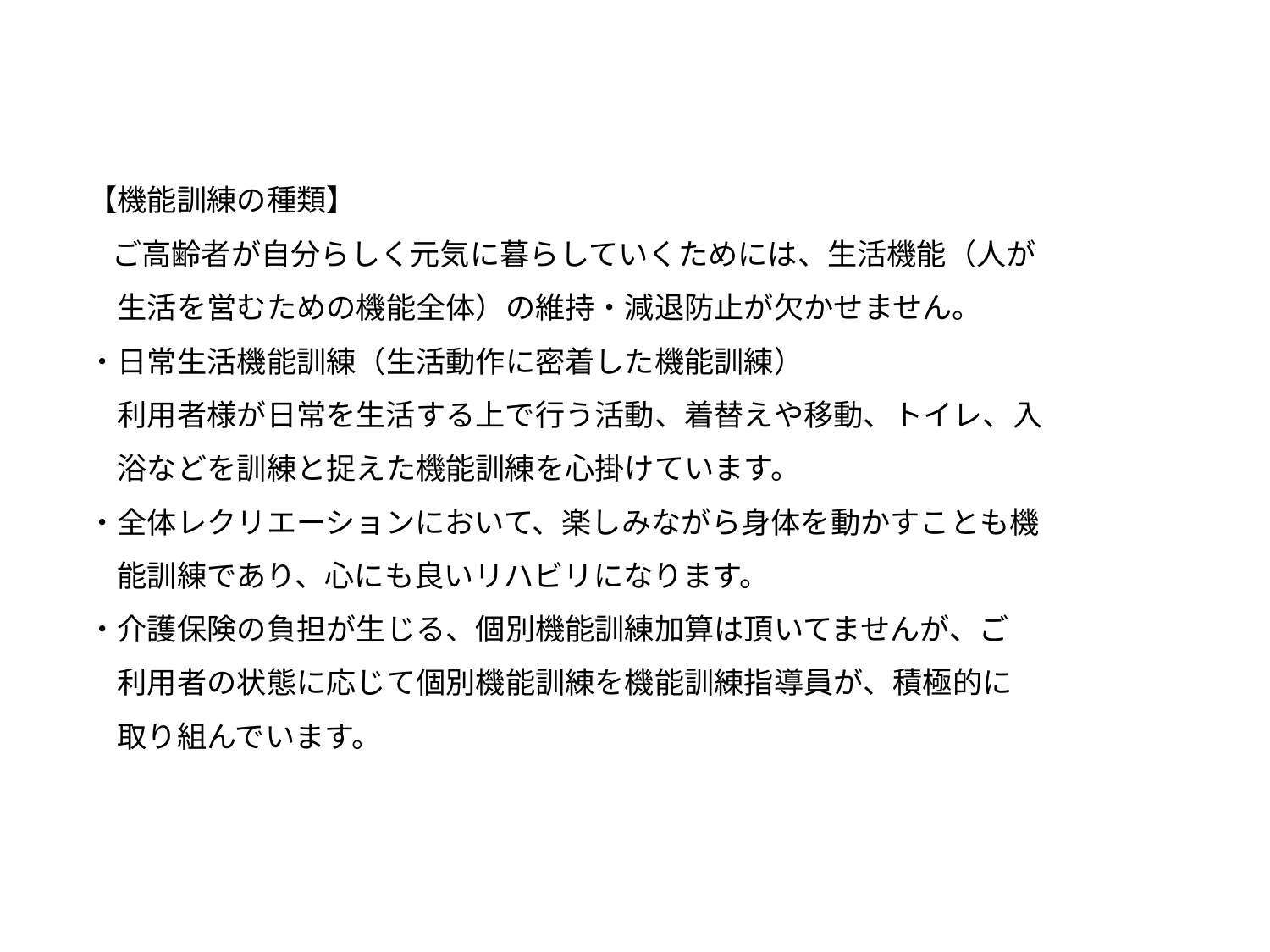

# 【機能訓練の種類】 　ご高齢者が自分らしく元気に暮らしていくためには、生活機能（人が 　生活を営むための機能全体）の維持・減退防止が欠かせません。　　 ・日常生活機能訓練（生活動作に密着した機能訓練） 　利用者様が日常を生活する上で行う活動、着替えや移動、トイレ、入 　浴などを訓練と捉えた機能訓練を心掛けています。 ・全体レクリエーションにおいて、楽しみながら身体を動かすことも機 　能訓練であり、心にも良いリハビリになります。 ・介護保険の負担が生じる、個別機能訓練加算は頂いてませんが、ご 　利用者の状態に応じて個別機能訓練を機能訓練指導員が、積極的に 　取り組んでいます。